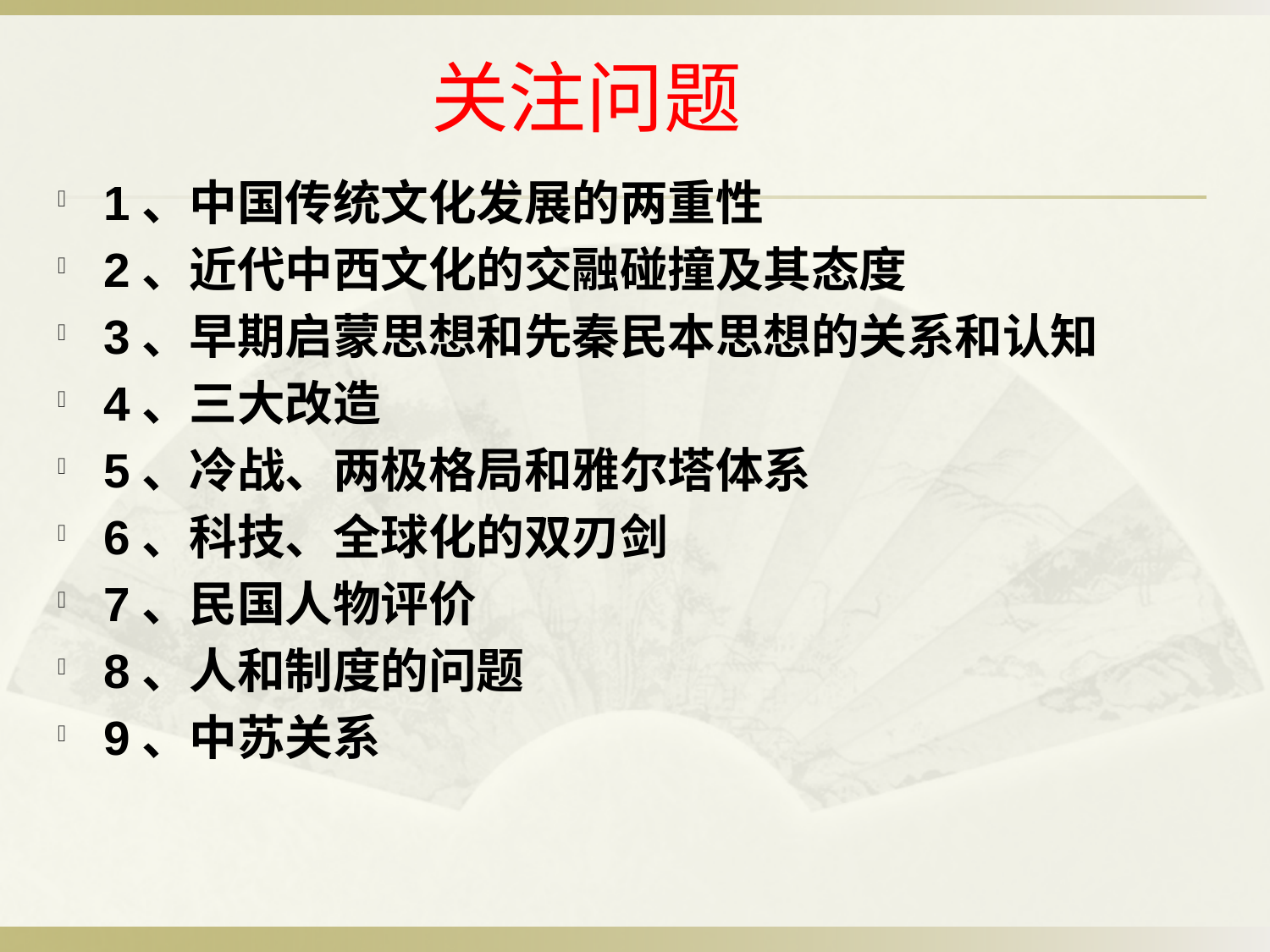

# 关注问题
1、中国传统文化发展的两重性
2、近代中西文化的交融碰撞及其态度
3、早期启蒙思想和先秦民本思想的关系和认知
4、三大改造
5、冷战、两极格局和雅尔塔体系
6、科技、全球化的双刃剑
7、民国人物评价
8、人和制度的问题
9、中苏关系